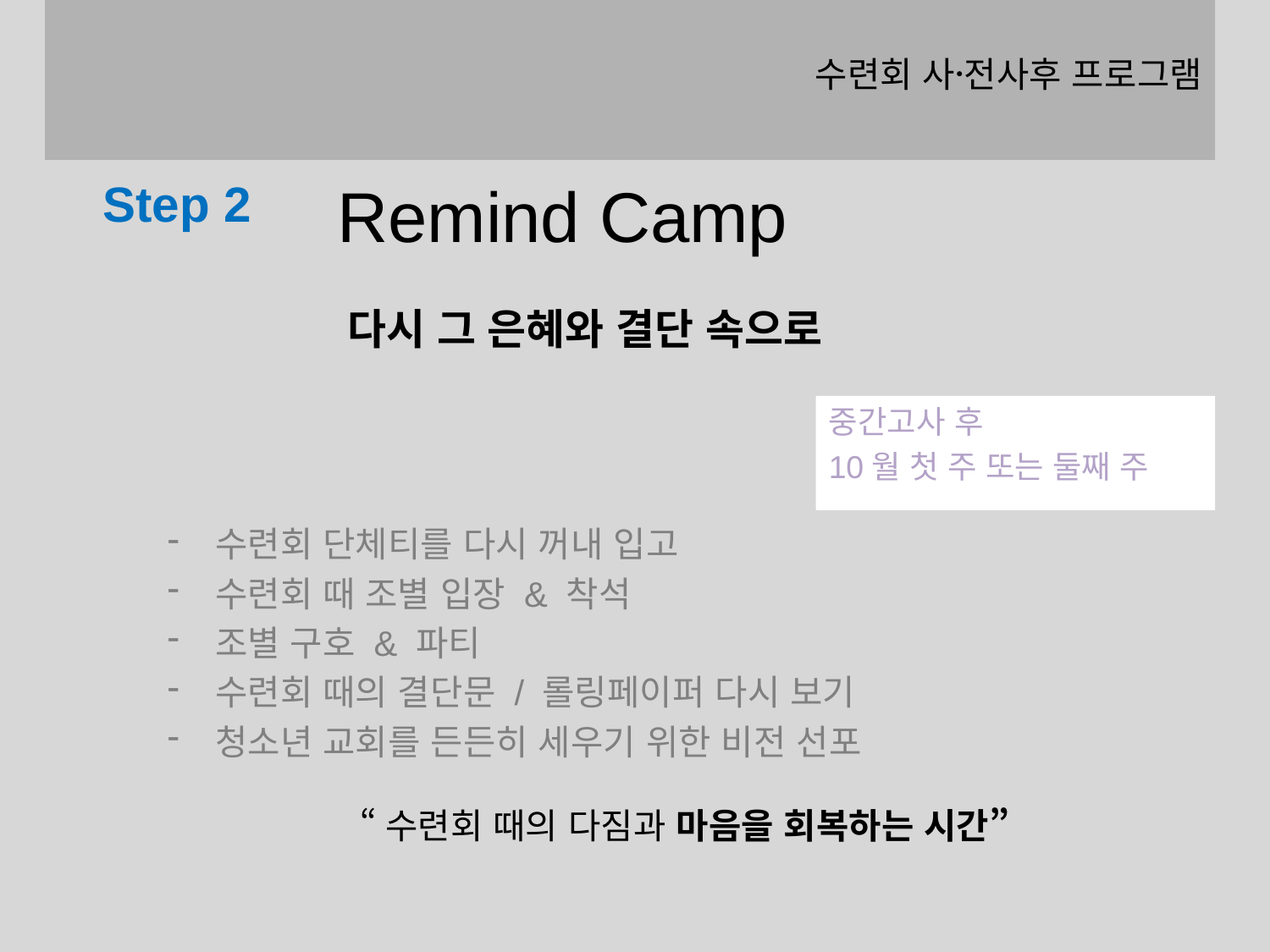

# 수련회 사전〮사후 프로그램
Remind Camp
Step 2
다시 그 은혜와 결단 속으로
중간고사 후
10월 첫 주 또는 둘째 주
수련회 단체티를 다시 꺼내 입고
수련회 때 조별 입장 & 착석
조별 구호 & 파티
수련회 때의 결단문 / 롤링페이퍼 다시 보기
청소년 교회를 든든히 세우기 위한 비전 선포

“수련회 때의 다짐과 마음을 회복하는 시간”